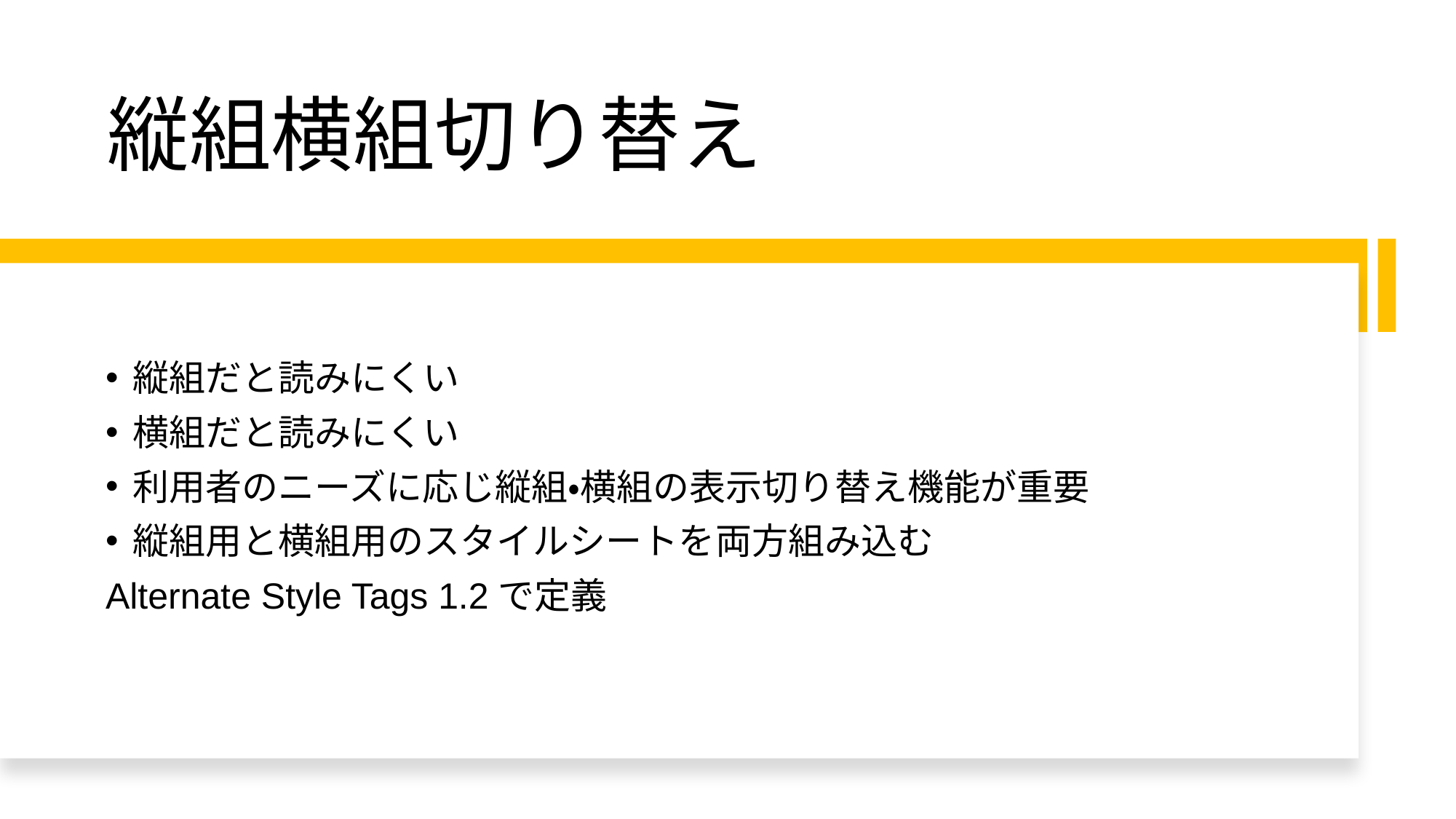

# 縦組横組切り替え

縦組だと読みにくい
横組だと読みにくい
利用者のニーズに応じ縦組・横組の表示切り替え機能が重要
縦組用と横組用のスタイルシートを両方組み込む
Alternate Style Tags 1.2で定義